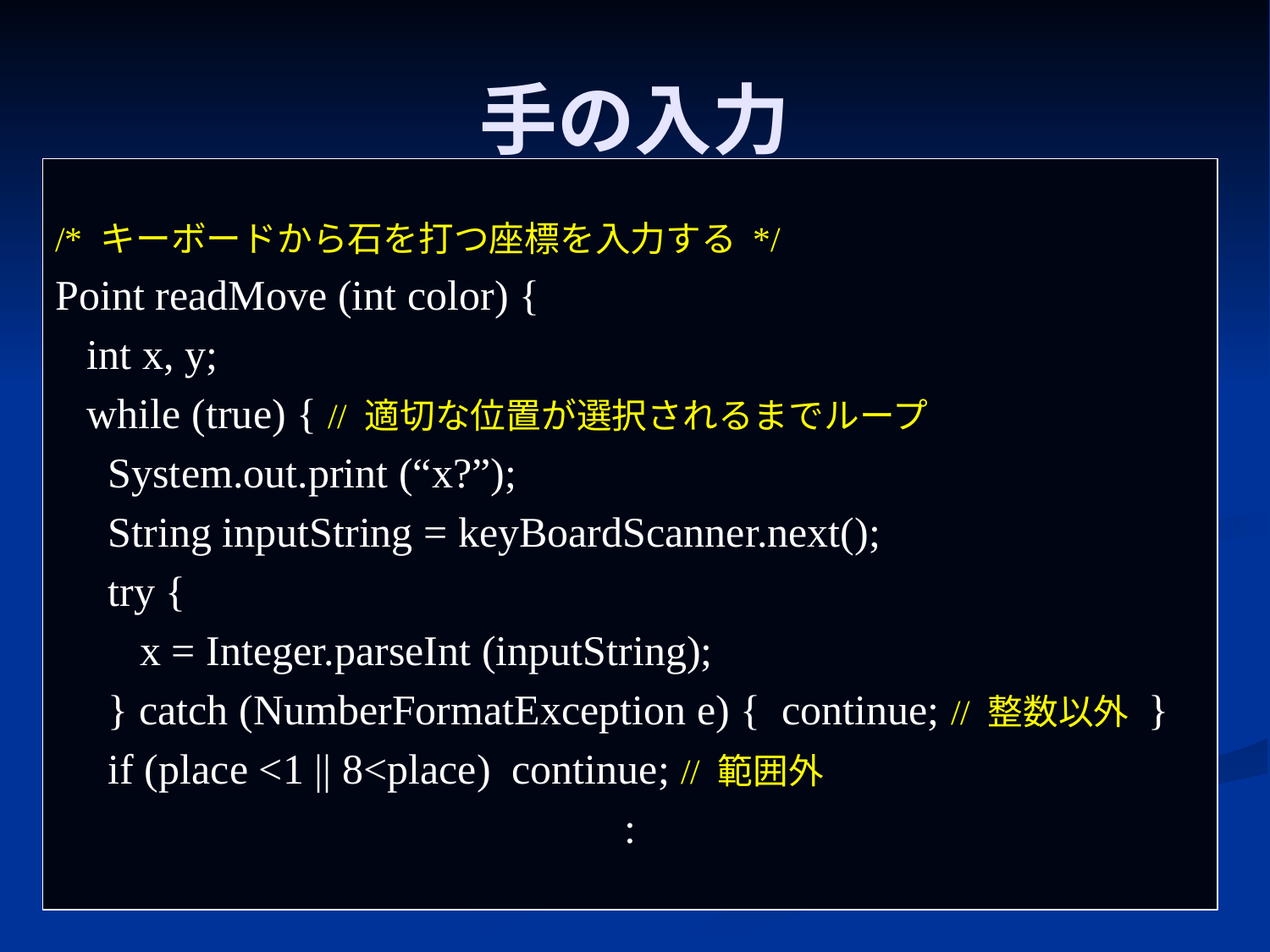

# 手の入力
/* キーボードから石を打つ座標を入力する */
Point readMove (int color) {
   int x, y;
   while (true) { // 適切な位置が選択されるまでループ
     System.out.print (“x?”);
     String inputString = keyBoardScanner.next();
     try {
        x = Integer.parseInt (inputString);
     } catch (NumberFormatException e) {  continue; // 整数以外 }
     if (place <1 || 8<place)  continue; // 範囲外
: